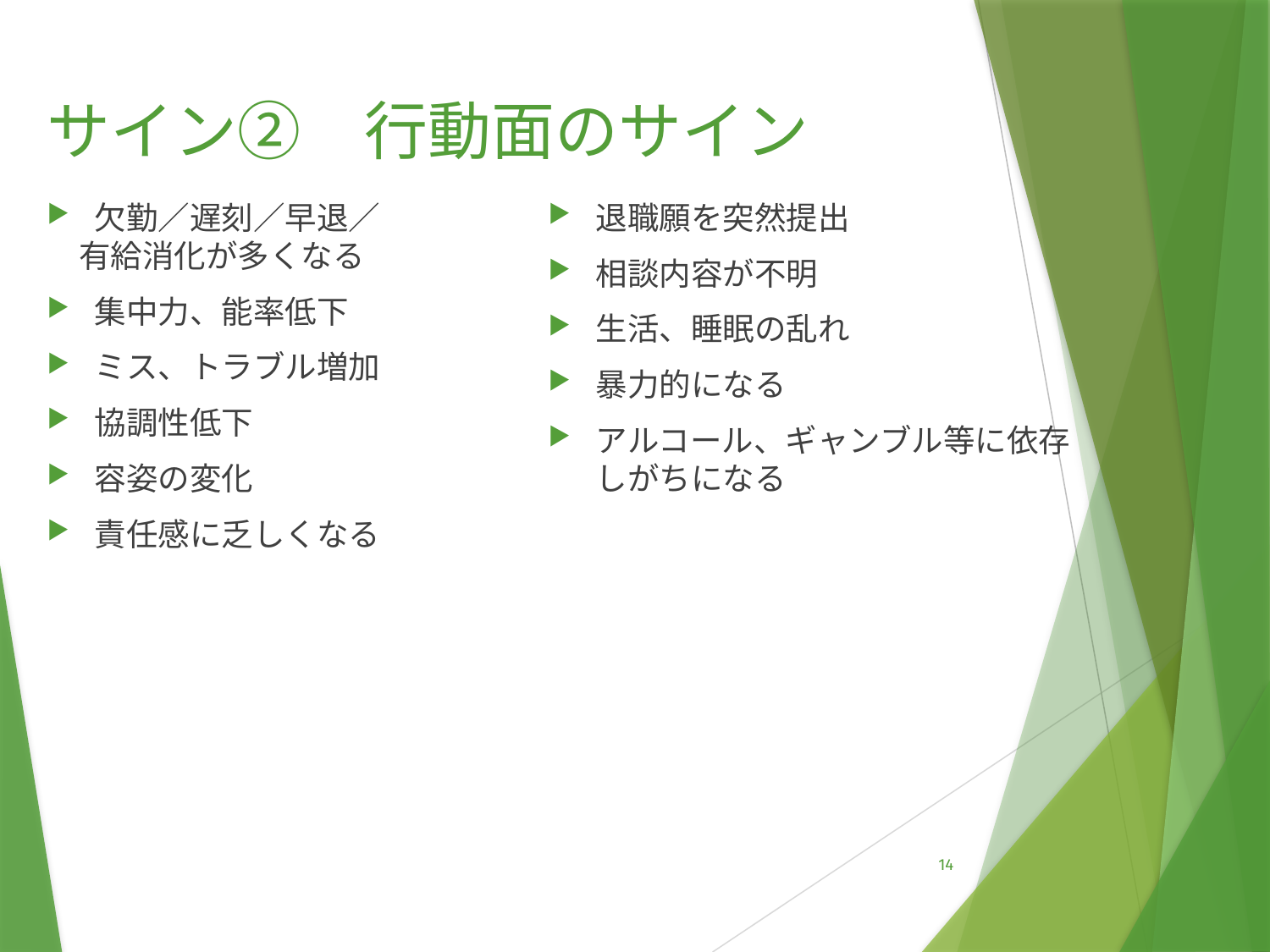

# サイン②　行動面のサイン
欠勤／遅刻／早退／
　有給消化が多くなる
集中力、能率低下
ミス、トラブル増加
協調性低下
容姿の変化
責任感に乏しくなる

退職願を突然提出
相談内容が不明
生活、睡眠の乱れ
暴力的になる
アルコール、ギャンブル等に依存しがちになる
14